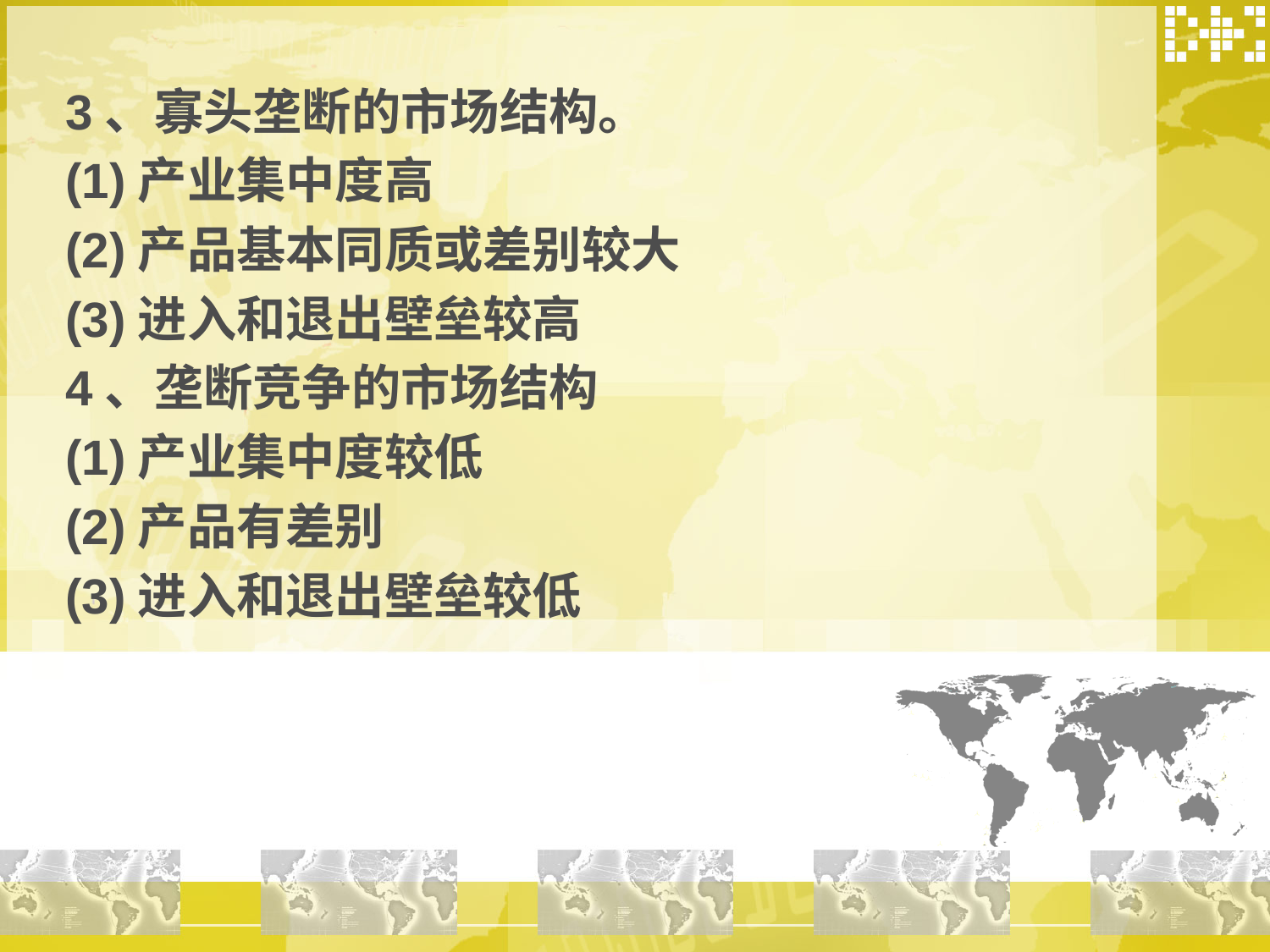

3、寡头垄断的市场结构。
(1)产业集中度高
(2)产品基本同质或差别较大
(3)进入和退出壁垒较高
4、垄断竞争的市场结构
(1)产业集中度较低
(2)产品有差别
(3)进入和退出壁垒较低